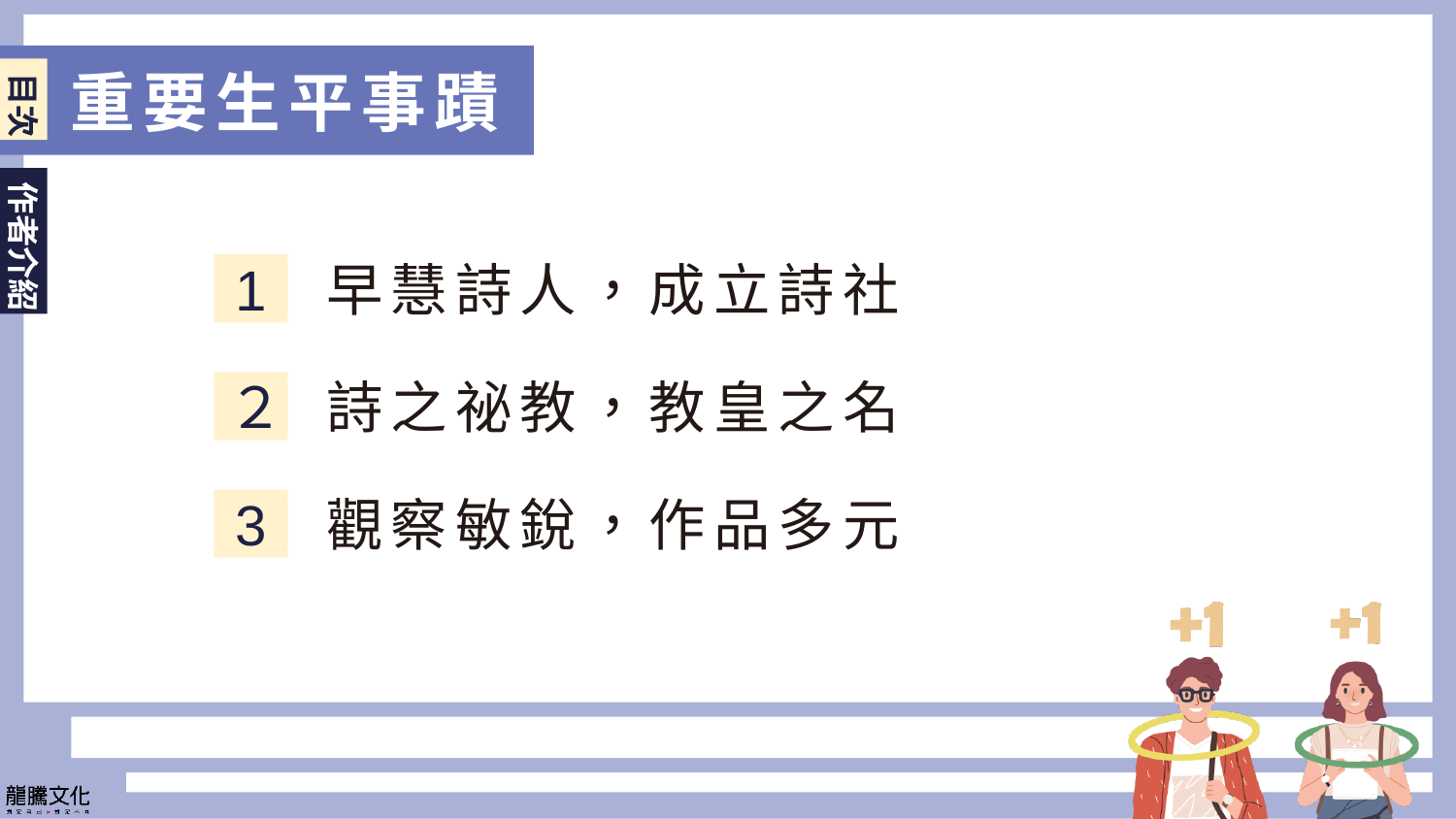

重要生平事蹟
目次
作者介紹
早慧詩人，成立詩社

1
詩之祕教，教皇之名

２
觀察敏銳，作品多元

3